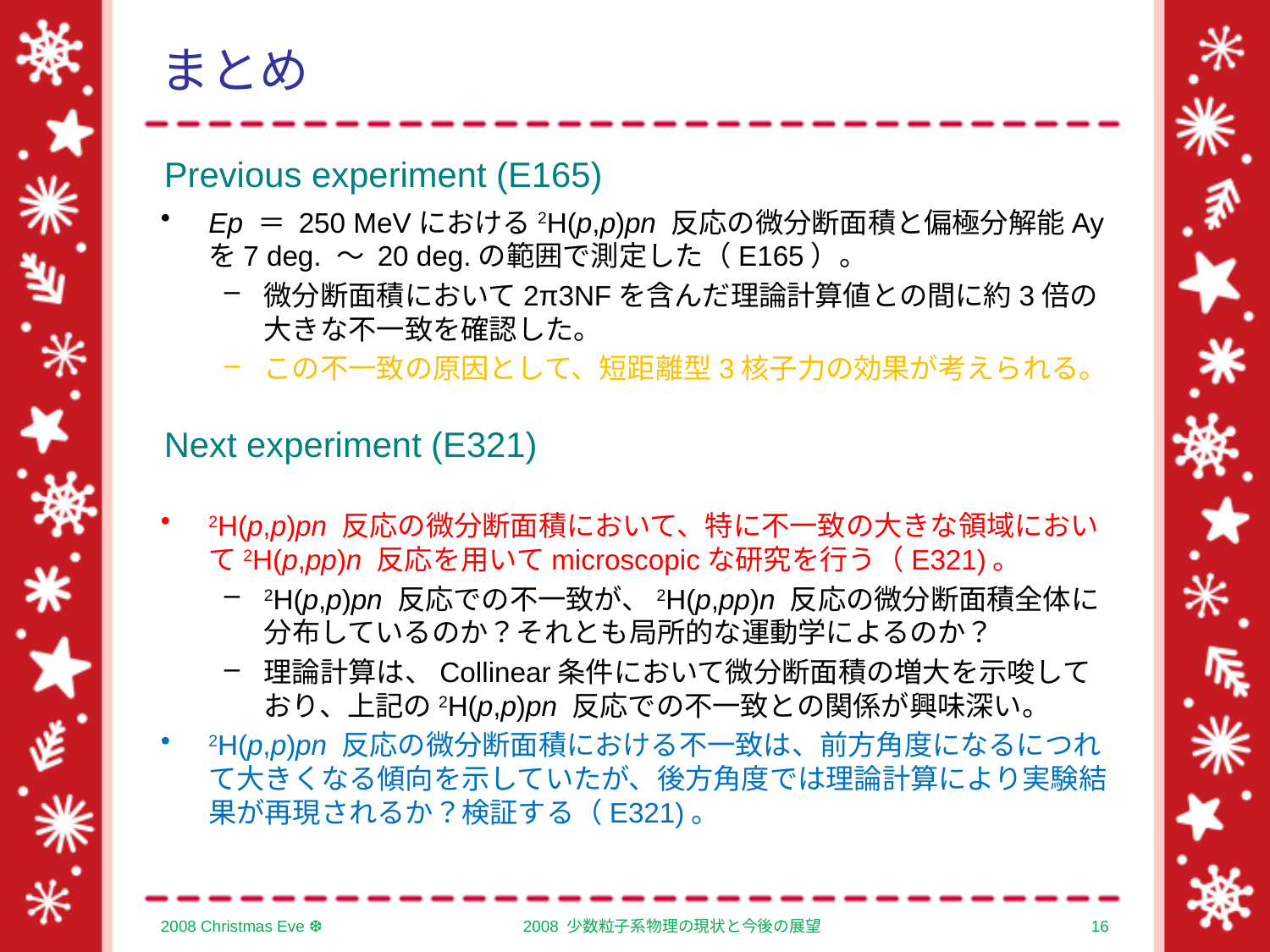

# まとめ
Previous experiment (E165)

Ep ＝ 250 MeVにおける2H(p,p)pn 反応の微分断面積と偏極分解能Ayを7 deg. ～ 20 deg.の範囲で測定した（E165）。
微分断面積において2π3NFを含んだ理論計算値との間に約3倍の大きな不一致を確認した。
この不一致の原因として、短距離型3核子力の効果が考えられる。

2H(p,p)pn 反応の微分断面積において、特に不一致の大きな領域において2H(p,pp)n 反応を用いてmicroscopicな研究を行う（E321)。
2H(p,p)pn 反応での不一致が、2H(p,pp)n 反応の微分断面積全体に分布しているのか？それとも局所的な運動学によるのか？
理論計算は、Collinear条件において微分断面積の増大を示唆しており、上記の2H(p,p)pn 反応での不一致との関係が興味深い。
2H(p,p)pn 反応の微分断面積における不一致は、前方角度になるにつれて大きくなる傾向を示していたが、後方角度では理論計算により実験結果が再現されるか？検証する（E321)。

Next experiment (E321)
2008 Christmas Eve ❆
2008 少数粒子系物理の現状と今後の展望
16